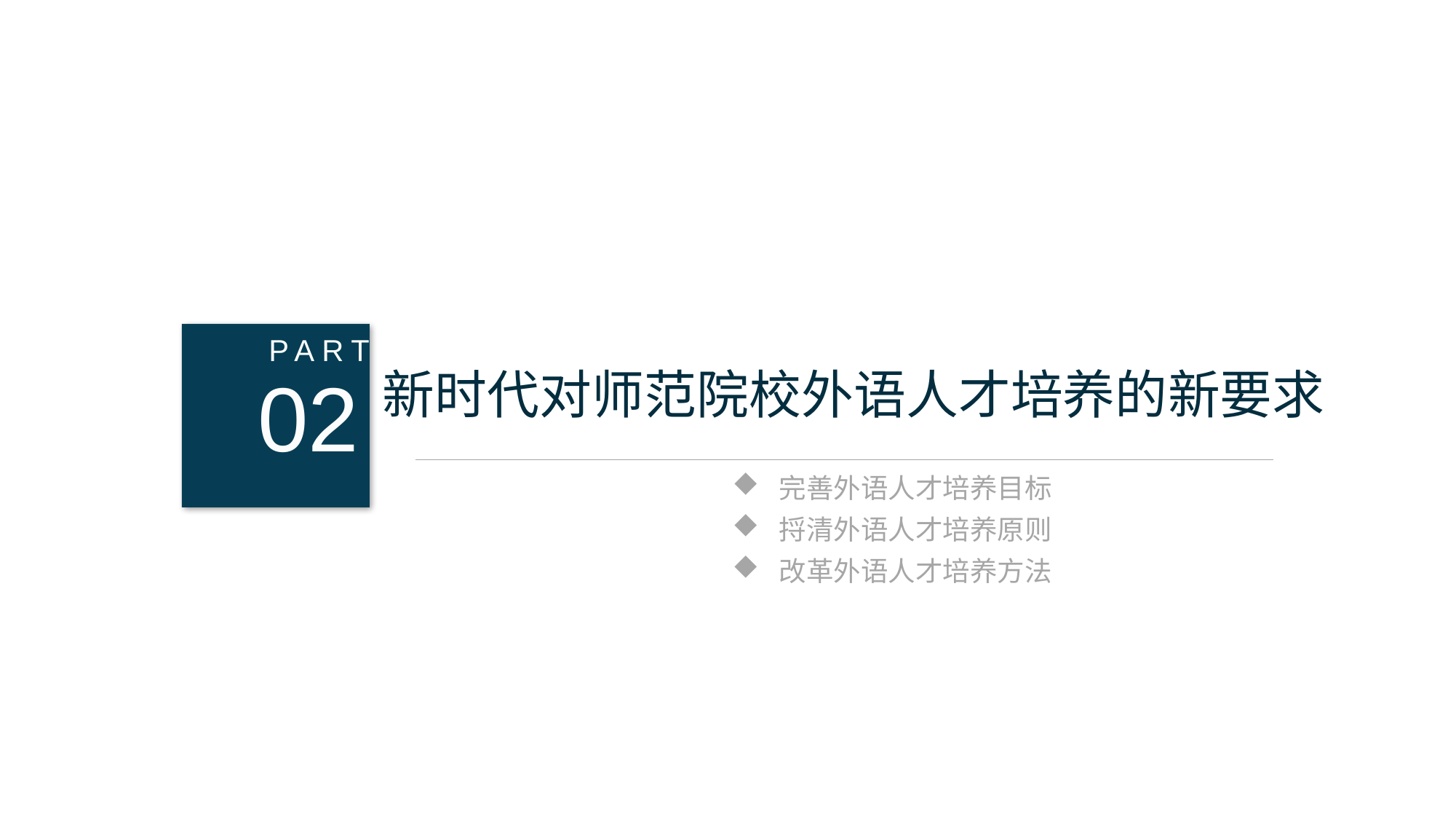

02
PART
新时代对师范院校外语人才培养的新要求

 完善外语人才培养目标
 捋清外语人才培养原则
 改革外语人才培养方法